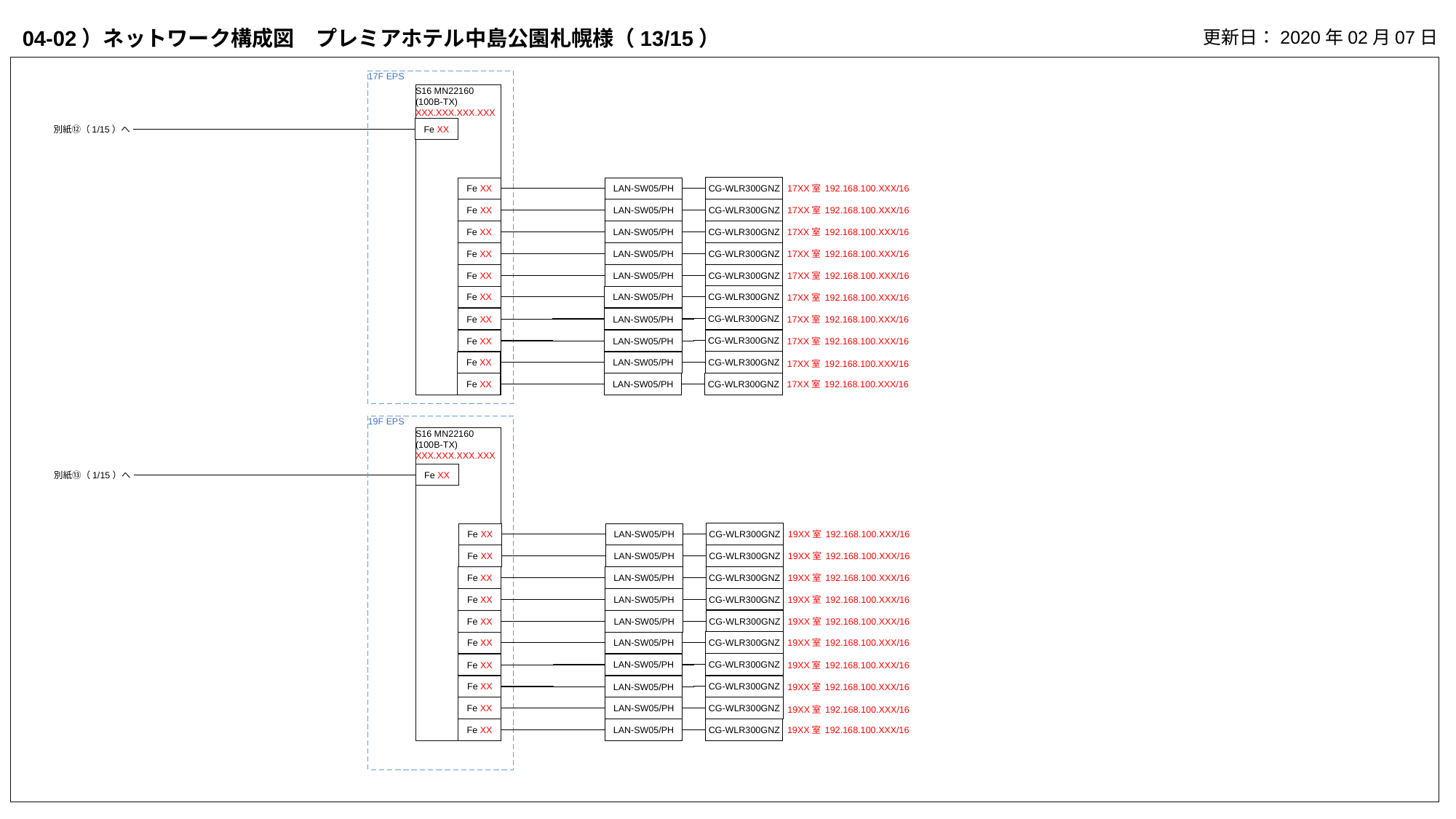

更新日：2020年02月07日
04-02）ネットワーク構成図　プレミアホテル中島公園札幌様（13/15）

17F EPS
S16 MN22160
(100B-TX)
XXX.XXX.XXX.XXX

Fe XX
別紙⑫（1/15）へ
CG-WLR300GNZ
Fe XX
LAN-SW05/PH
17XX室 192.168.100.XXX/16
CG-WLR300GNZ
Fe XX
LAN-SW05/PH
17XX室 192.168.100.XXX/16
CG-WLR300GNZ
Fe XX
LAN-SW05/PH
17XX室 192.168.100.XXX/16
CG-WLR300GNZ
Fe XX
LAN-SW05/PH
17XX室 192.168.100.XXX/16
CG-WLR300GNZ
Fe XX
LAN-SW05/PH
17XX室 192.168.100.XXX/16
CG-WLR300GNZ
LAN-SW05/PH
Fe XX
17XX室 192.168.100.XXX/16
CG-WLR300GNZ
LAN-SW05/PH
17XX室 192.168.100.XXX/16
Fe XX
CG-WLR300GNZ
Fe XX
LAN-SW05/PH
17XX室 192.168.100.XXX/16
CG-WLR300GNZ
LAN-SW05/PH
Fe XX
17XX室 192.168.100.XXX/16
CG-WLR300GNZ
LAN-SW05/PH
17XX室 192.168.100.XXX/16
Fe XX
19F EPS
S16 MN22160
(100B-TX)
XXX.XXX.XXX.XXX

Fe XX
別紙⑬（1/15）へ
CG-WLR300GNZ
Fe XX
LAN-SW05/PH
19XX室 192.168.100.XXX/16
CG-WLR300GNZ
Fe XX
LAN-SW05/PH
19XX室 192.168.100.XXX/16
CG-WLR300GNZ
Fe XX
LAN-SW05/PH
19XX室 192.168.100.XXX/16
CG-WLR300GNZ
Fe XX
LAN-SW05/PH
19XX室 192.168.100.XXX/16
CG-WLR300GNZ
Fe XX
LAN-SW05/PH
19XX室 192.168.100.XXX/16
CG-WLR300GNZ
LAN-SW05/PH
Fe XX
19XX室 192.168.100.XXX/16
CG-WLR300GNZ
LAN-SW05/PH
19XX室 192.168.100.XXX/16
Fe XX
CG-WLR300GNZ
Fe XX
LAN-SW05/PH
19XX室 192.168.100.XXX/16
CG-WLR300GNZ
LAN-SW05/PH
Fe XX
19XX室 192.168.100.XXX/16
CG-WLR300GNZ
LAN-SW05/PH
19XX室 192.168.100.XXX/16
Fe XX